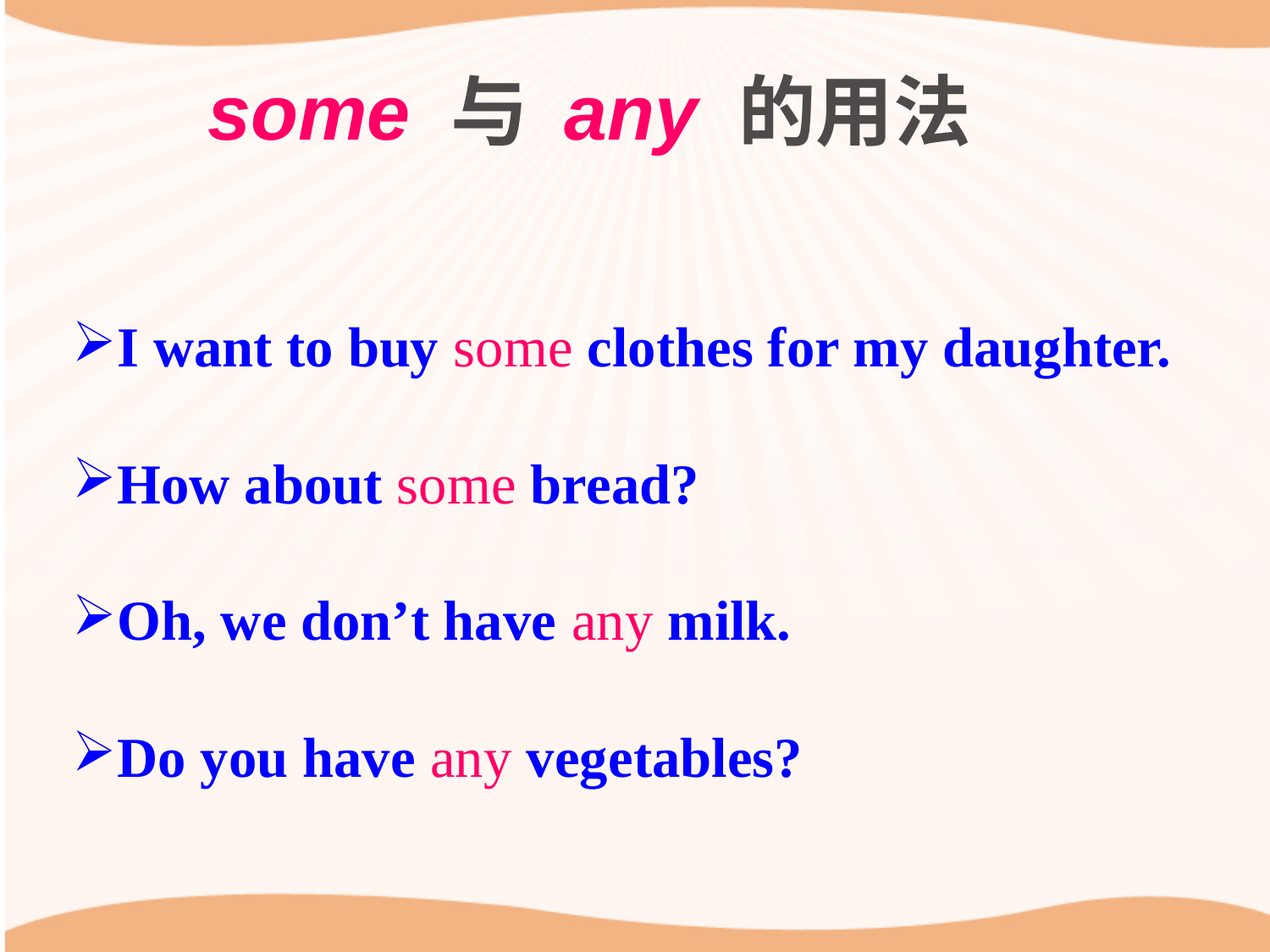

some 与 any 的用法
| I want to buy some clothes for my daughter. How about some bread? Oh, we don’t have any milk. Do you have any vegetables? |
| --- |